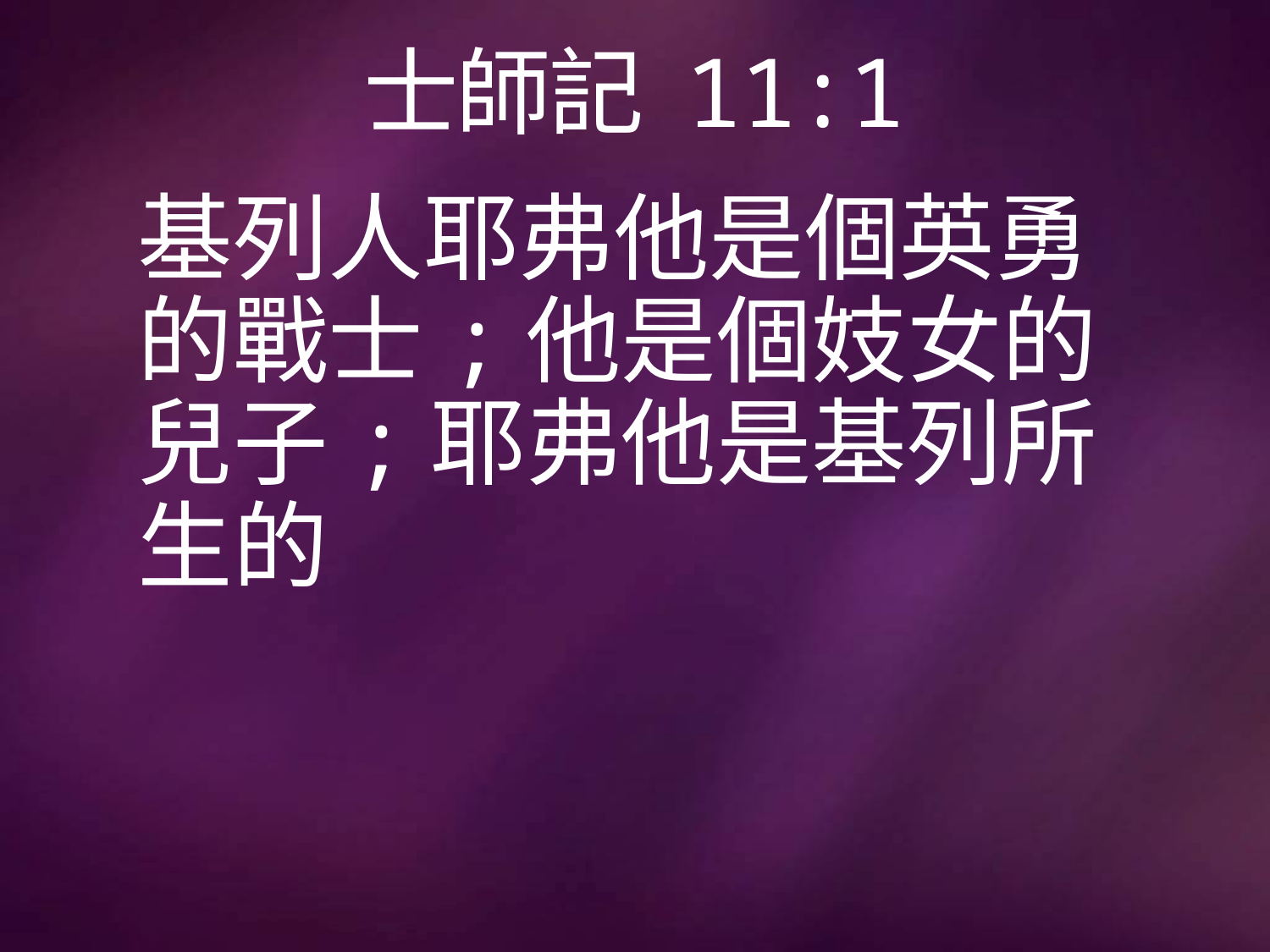

# 士師記 11:1
基列人耶弗他是個英勇的戰士;他是個妓女的兒子;耶弗他是基列所生的